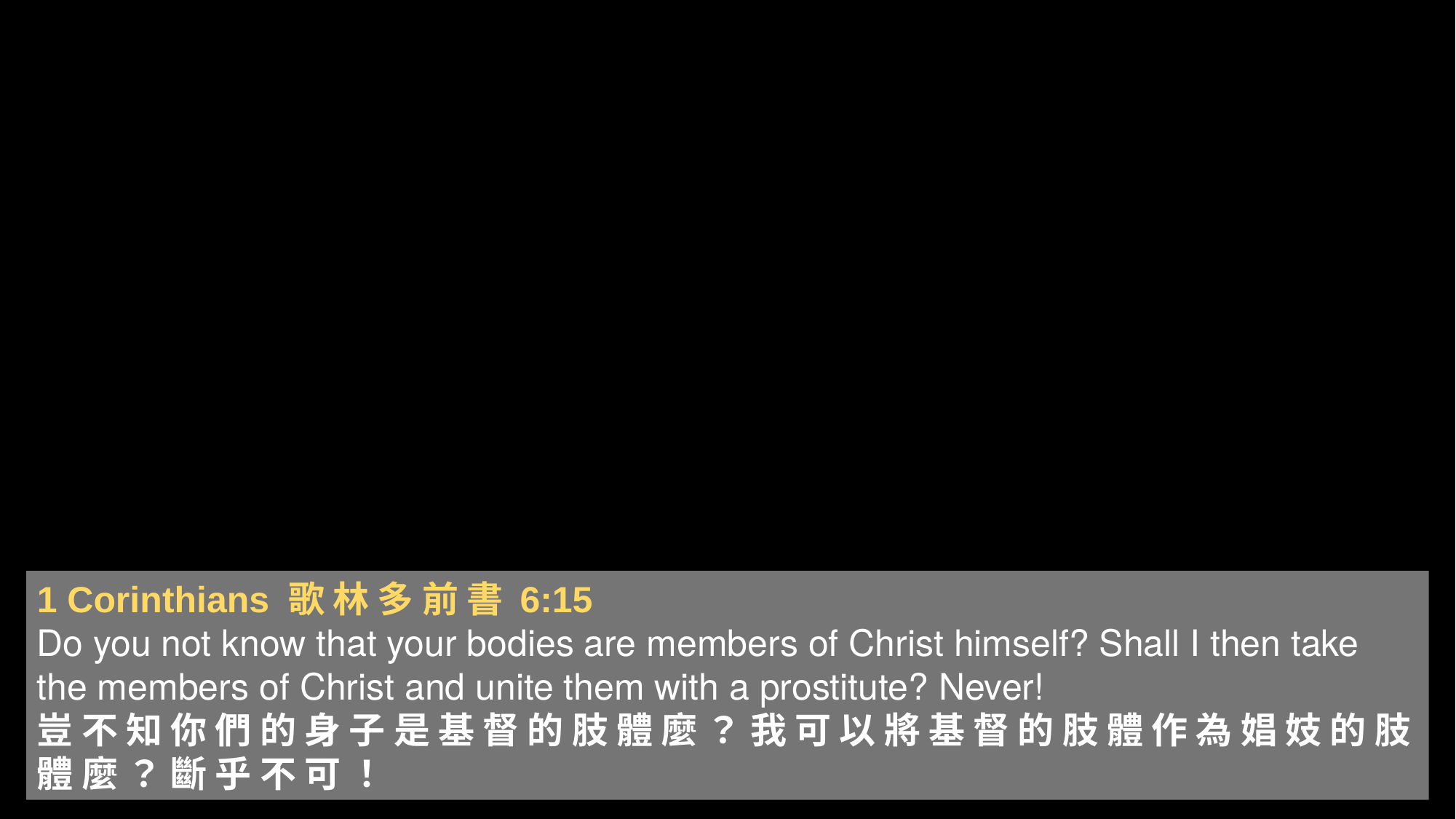

1 Corinthians 歌 林 多 前 書 6:15
Do you not know that your bodies are members of Christ himself? Shall I then take the members of Christ and unite them with a prostitute? Never!
豈 不 知 你 們 的 身 子 是 基 督 的 肢 體 麼 ？ 我 可 以 將 基 督 的 肢 體 作 為 娼 妓 的 肢 體 麼 ？ 斷 乎 不 可 ！